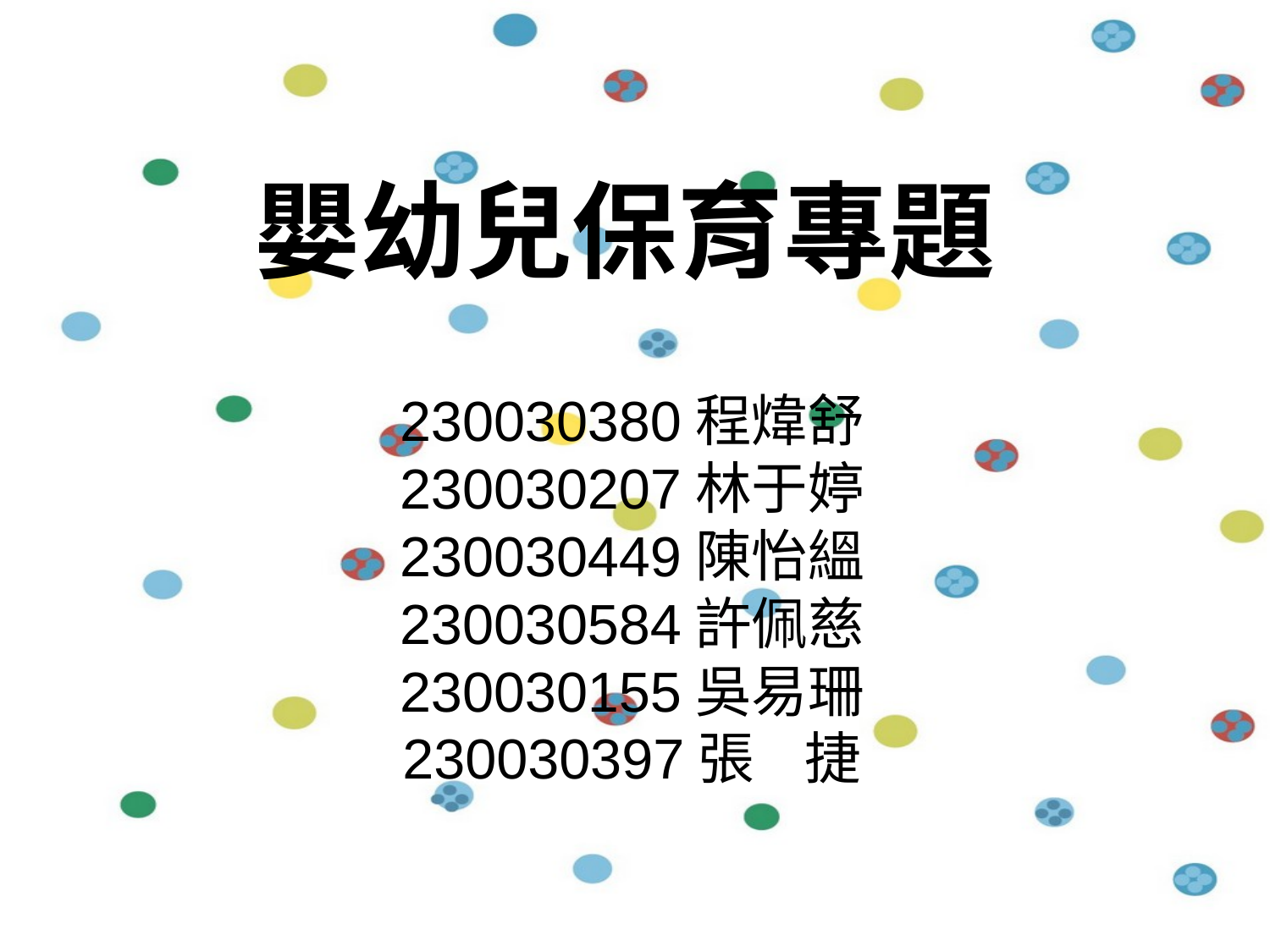

# 嬰幼兒保育專題
230030380程煒舒
230030207林于婷
230030449陳怡縕
230030584許佩慈
230030155吳易珊
230030397張    捷